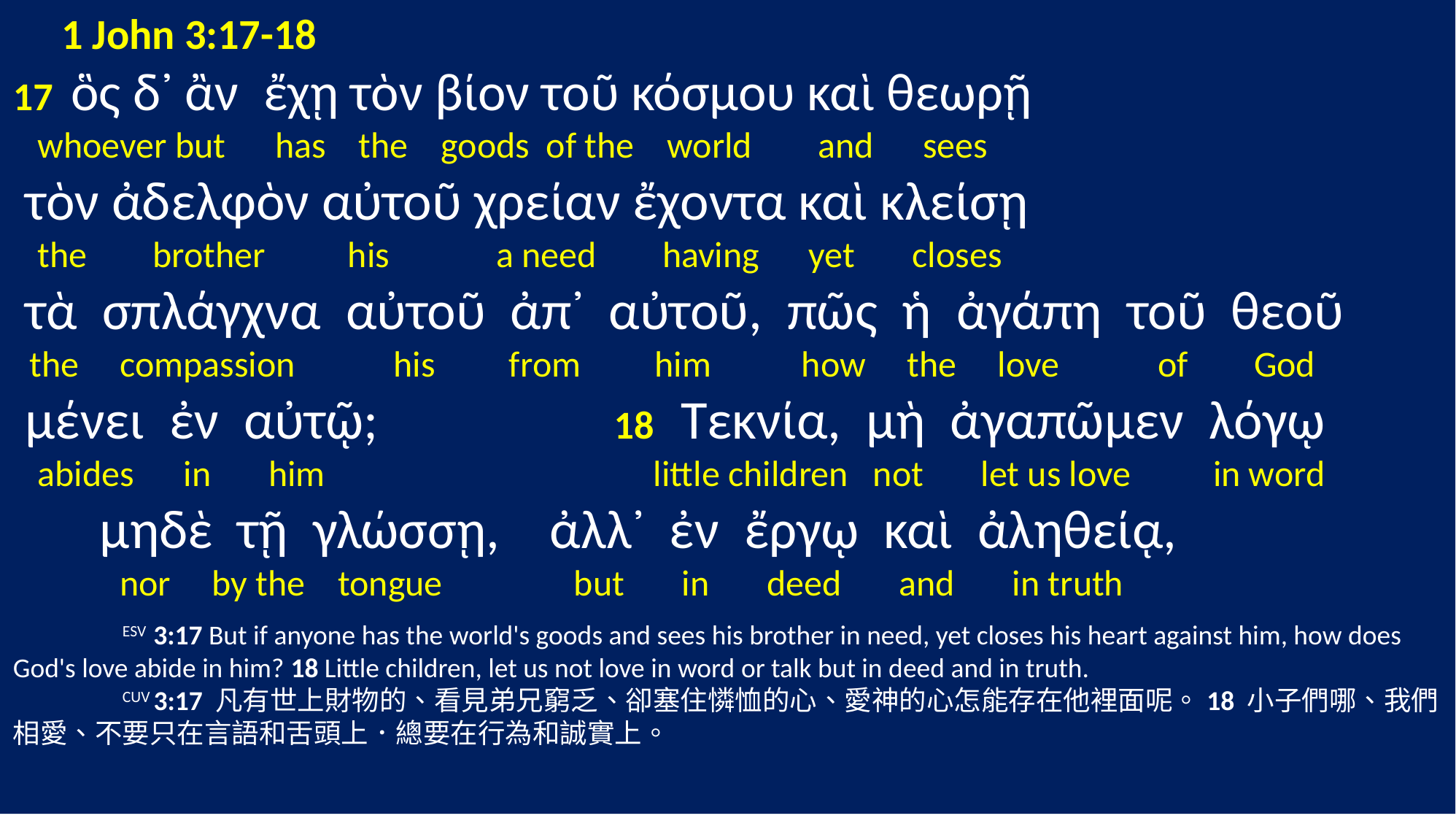

1 John 3:17-18
17  ὃς δ᾽ ἂν  ἔχῃ τὸν βίον τοῦ κόσμου καὶ θεωρῇ
   whoever but      has    the    goods  of the    world        and      sees
 τὸν ἀδελφὸν αὐτοῦ χρείαν ἔχοντα καὶ κλείσῃ
   the        brother          his             a need        having      yet       closes
 τὰ  σπλάγχνα  αὐτοῦ  ἀπ᾽  αὐτοῦ,  πῶς  ἡ  ἀγάπη  τοῦ  θεοῦ
  the     compassion            his         from         him           how     the     love            of        God
 μένει  ἐν  αὐτῷ;                   18   Τεκνία,  μὴ  ἀγαπῶμεν  λόγῳ
   abides      in       him                                        little children   not       let us love          in word
       μηδὲ  τῇ  γλώσσῃ,    ἀλλ᾽  ἐν  ἔργῳ  καὶ  ἀληθείᾳ,
             nor     by the    tongue                but       in       deed       and       in truth

	ESV  3:17 But if anyone has the world's goods and sees his brother in need, yet closes his heart against him, how does God's love abide in him? 18 Little children, let us not love in word or talk but in deed and in truth.
	CUV 3:17 凡有世上財物的、看見弟兄窮乏、卻塞住憐恤的心、愛神的心怎能存在他裡面呢。18 小子們哪、我們相愛、不要只在言語和舌頭上．總要在行為和誠實上。